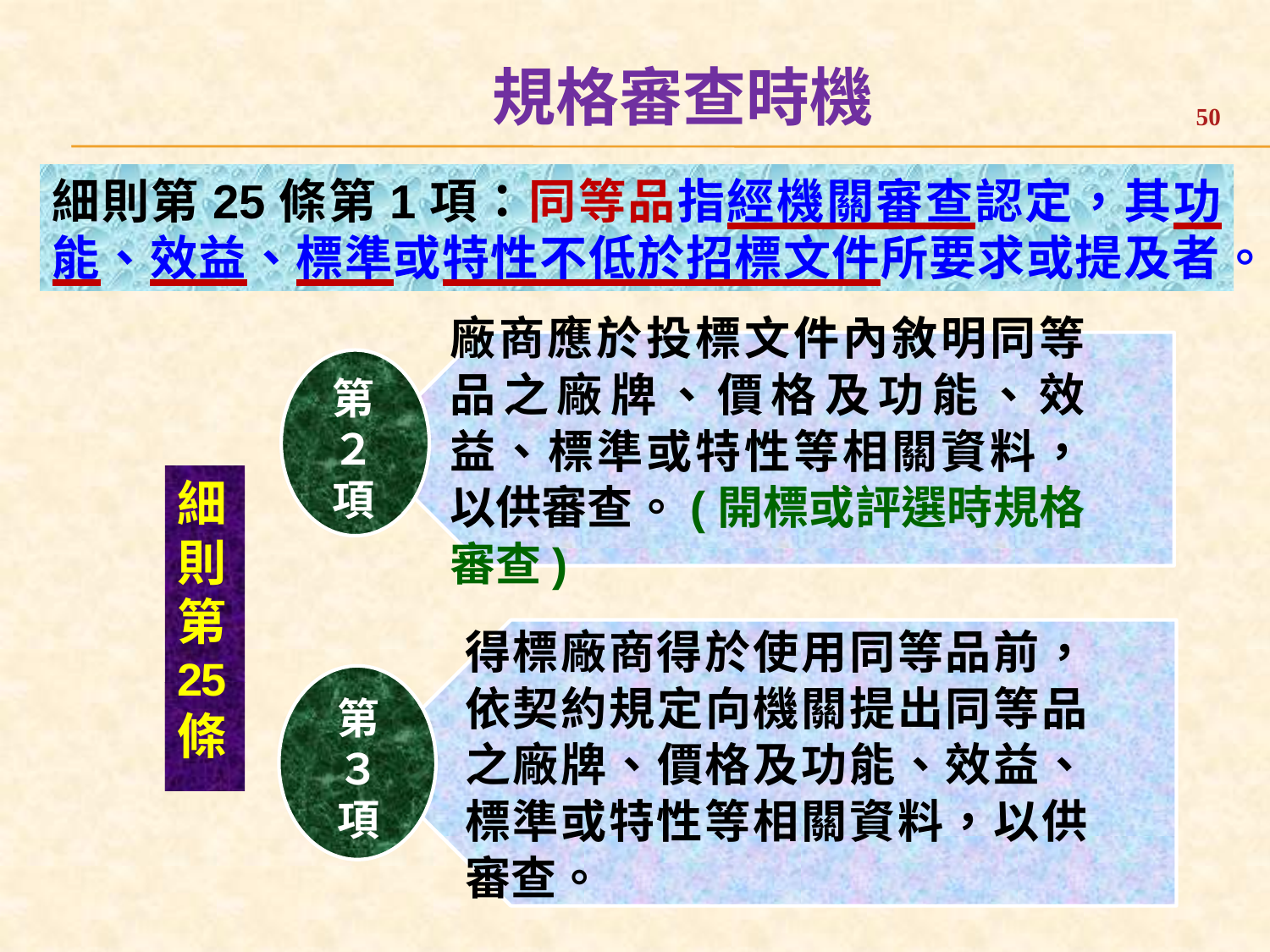

規格審查時機
50
細則第25條第1項：同等品指經機關審查認定，其功能、效益、標準或特性不低於招標文件所要求或提及者。
廠商應於投標文件內敘明同等品之廠牌、價格及功能、效益、標準或特性等相關資料，以供審查。(開標或評選時規格審查)
得標廠商得於使用同等品前，依契約規定向機關提出同等品之廠牌、價格及功能、效益、標準或特性等相關資料，以供審查。
第２項
細則第25條
第３項